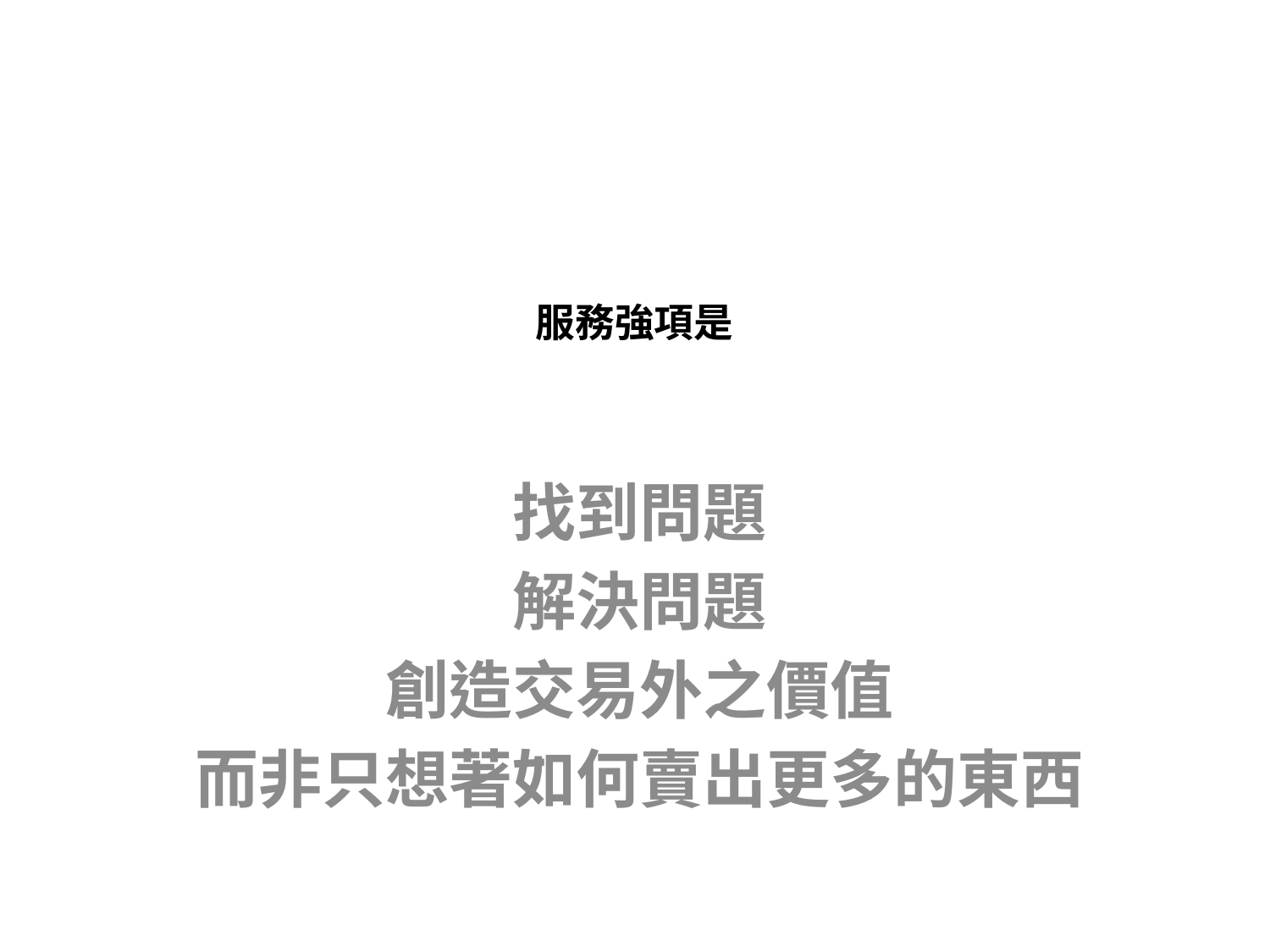

# 服務強項是
找到問題
解決問題
創造交易外之價值
而非只想著如何賣出更多的東西